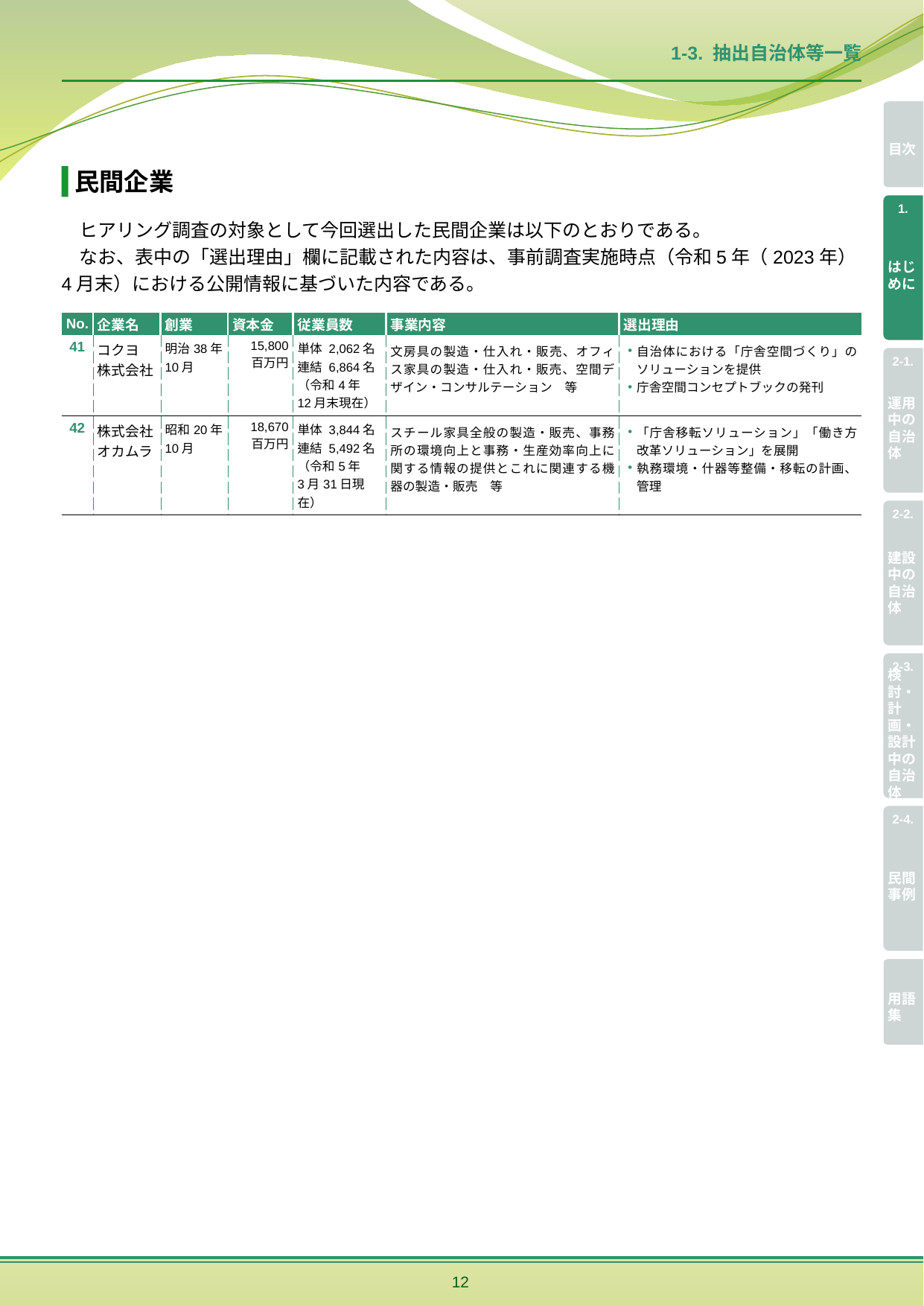

1-3. 抽出自治体等一覧

民間企業
ヒアリング調査の対象として今回選出した民間企業は以下のとおりである。
なお、表中の「選出理由」欄に記載された内容は、事前調査実施時点（令和5年（2023年）4月末）における公開情報に基づいた内容である。
| No. | 企業名 | 創業 | 資本金 | 従業員数 | 事業内容 | 選出理由 |
| --- | --- | --- | --- | --- | --- | --- |
| 41 | コクヨ 株式会社 | 明治38年10月 | 15,800 百万円 | 単体 2,062名 連結 6,864名 （令和4年 12月末現在） | 文房具の製造・仕入れ・販売、オフィス家具の製造・仕入れ・販売、空間デザイン・コンサルテーション　等 | 自治体における「庁舎空間づくり」のソリューションを提供 庁舎空間コンセプトブックの発刊 |
| 42 | 株式会社オカムラ | 昭和20年10月 | 18,670 百万円 | 単体 3,844名 連結 5,492名 （令和5年 3月31日現在） | スチール家具全般の製造・販売、事務所の環境向上と事務・生産効率向上に関する情報の提供とこれに関連する機器の製造・販売　等 | 「庁舎移転ソリューション」「働き方改革ソリューション」を展開 執務環境・什器等整備・移転の計画、管理 |
12